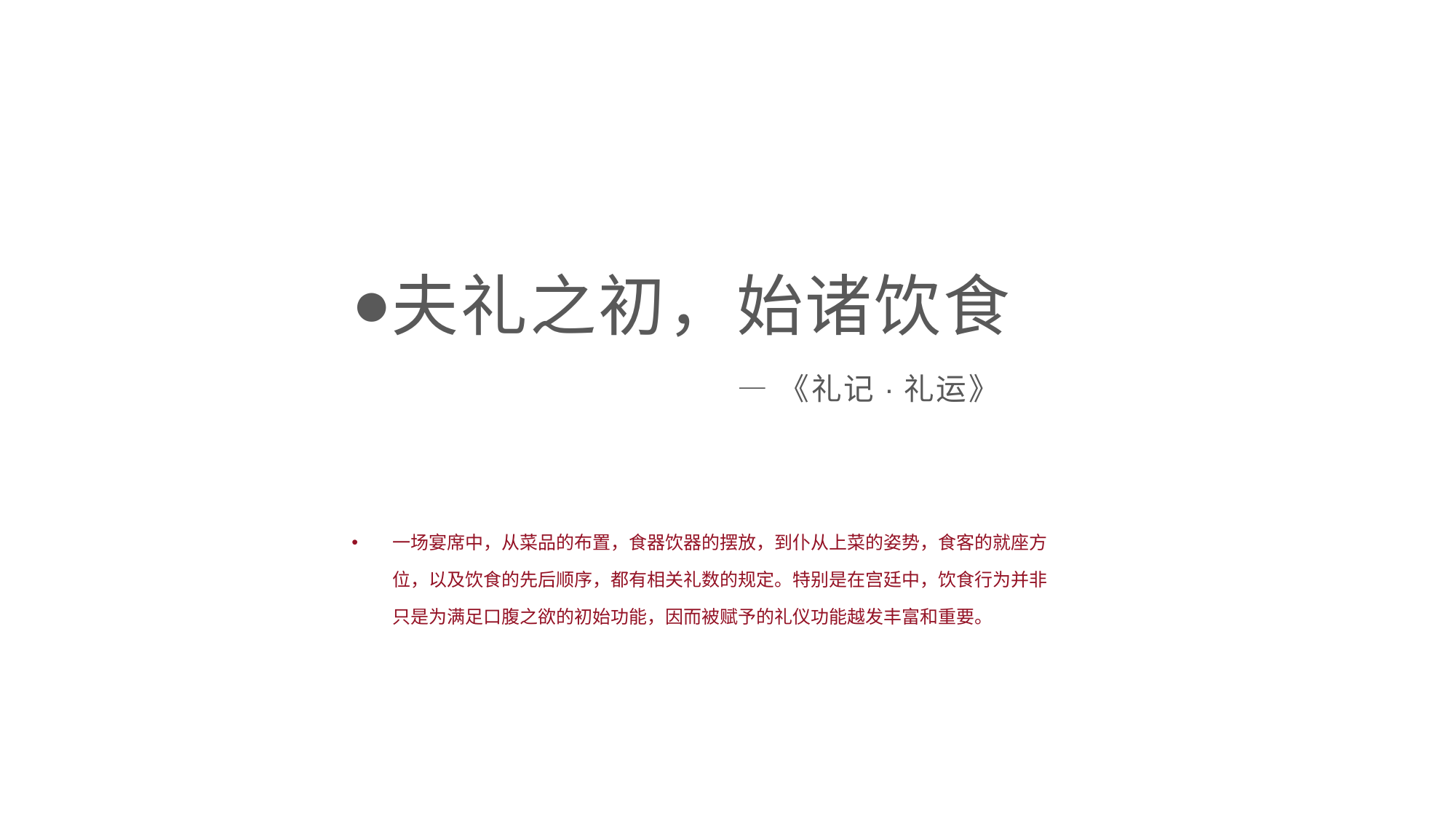

#
夫礼之初，始诸饮食
                                           —《礼记·礼运》
一场宴席中，从菜品的布置，食器饮器的摆放，到仆从上菜的姿势，食客的就座方位，以及饮食的先后顺序，都有相关礼数的规定。特别是在宫廷中，饮食行为并非只是为满足口腹之欲的初始功能，因而被赋予的礼仪功能越发丰富和重要。